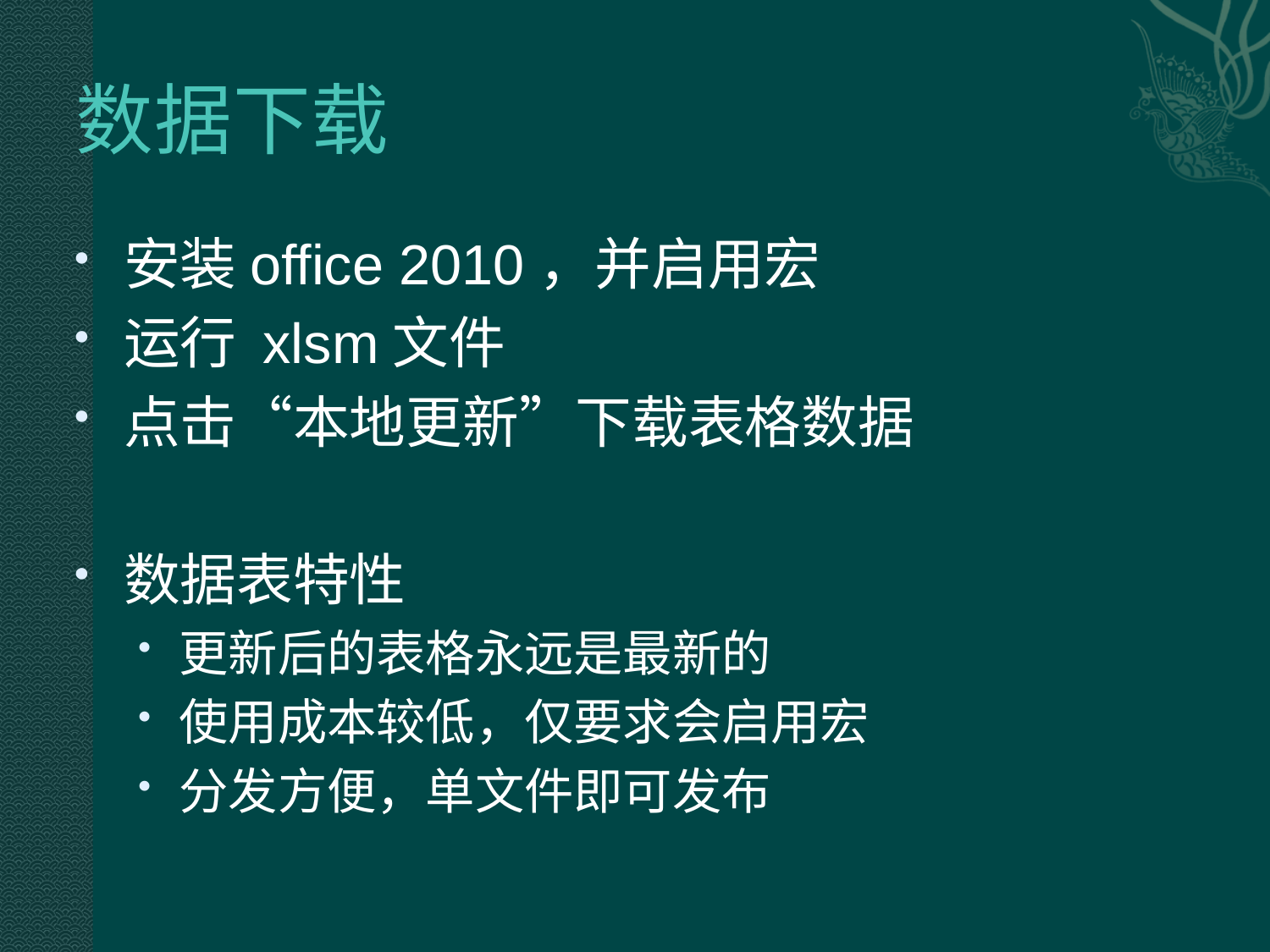

# 数据下载
安装office 2010，并启用宏
运行 xlsm文件
点击“本地更新”下载表格数据

数据表特性
更新后的表格永远是最新的
使用成本较低，仅要求会启用宏
分发方便，单文件即可发布